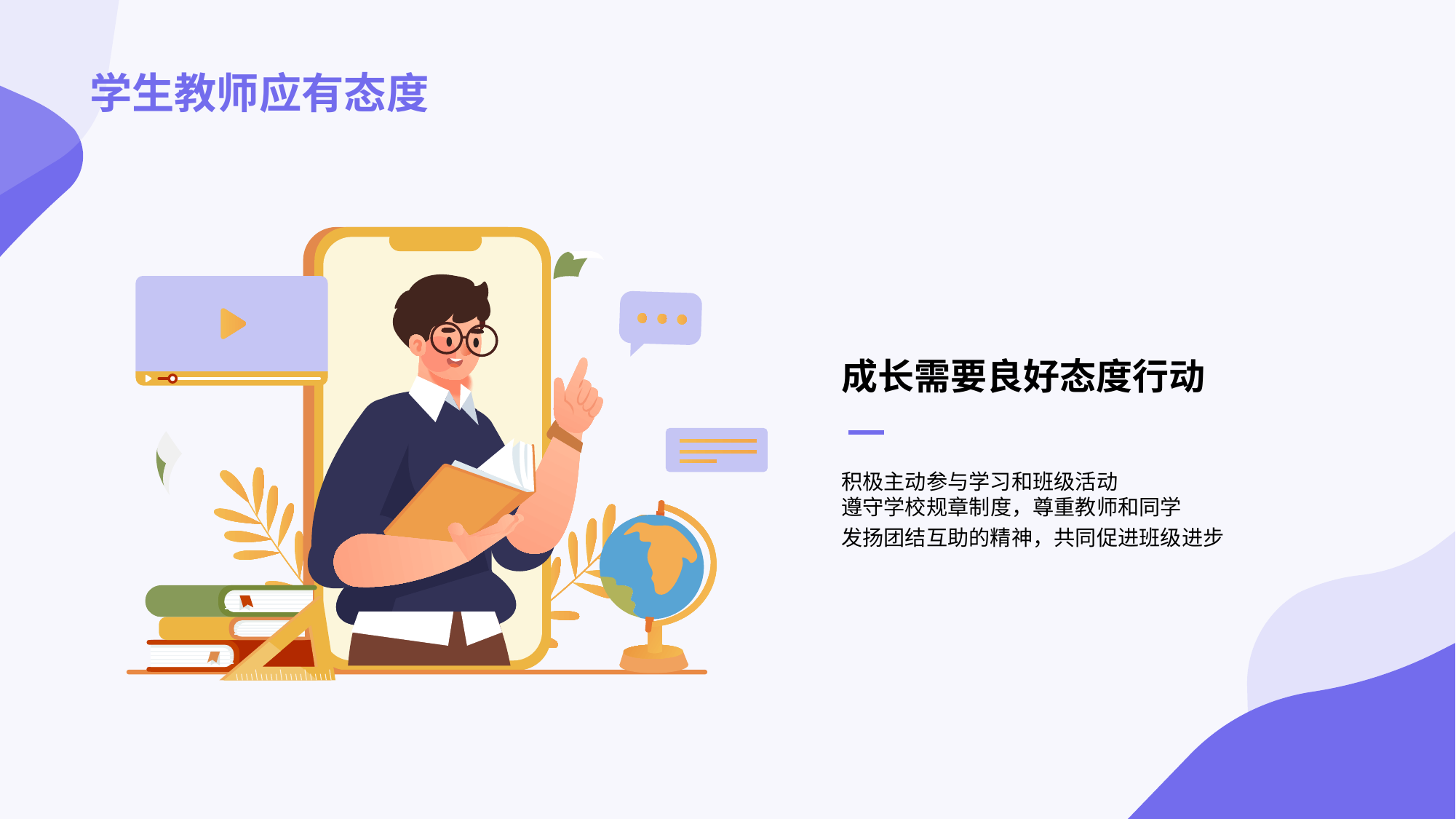

# 学生教师应有态度

成长需要良好态度行动
积极主动参与学习和班级活动
遵守学校规章制度，尊重教师和同学
发扬团结互助的精神，共同促进班级进步